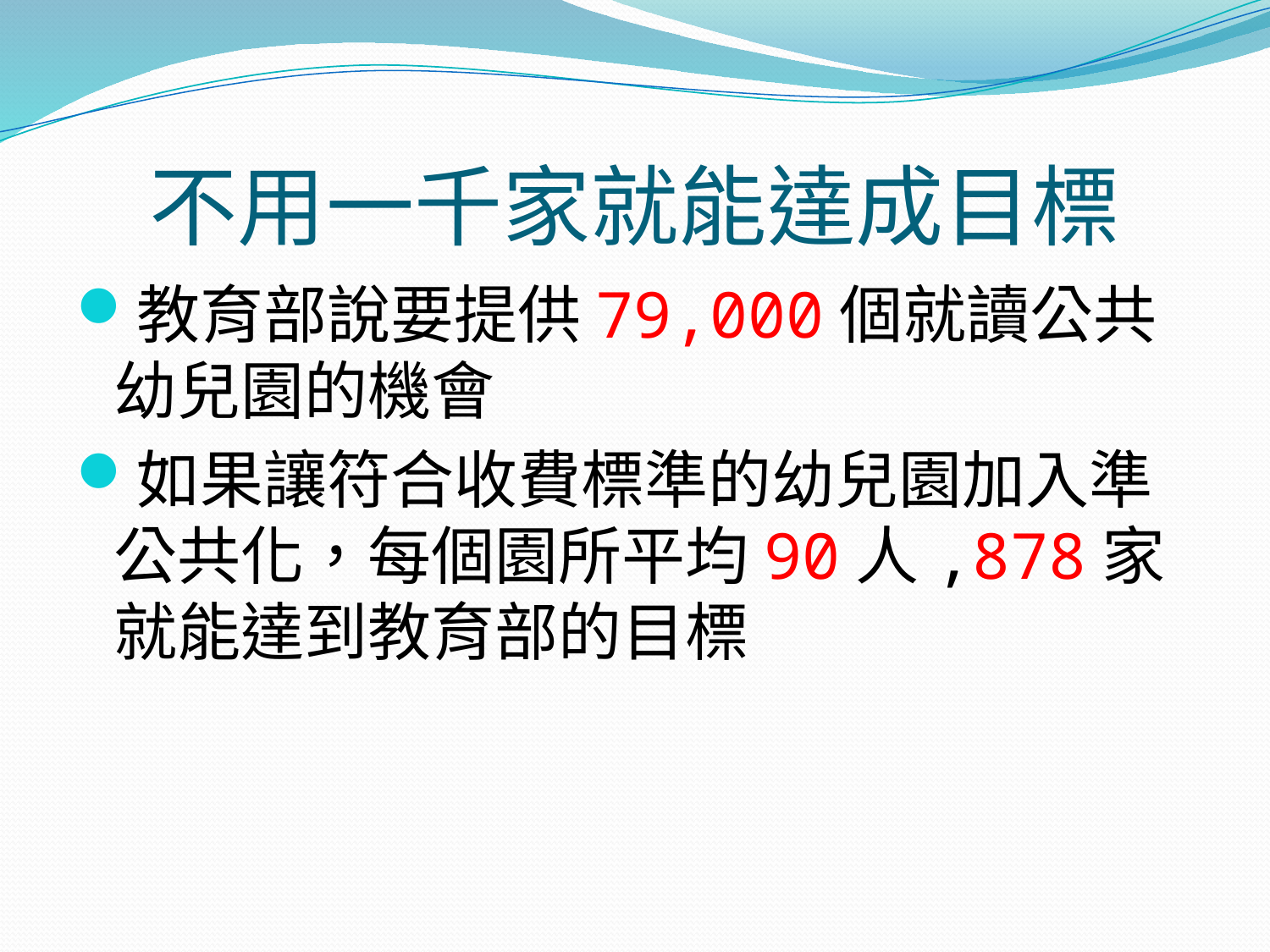

# 不用一千家就能達成目標
教育部說要提供79,000個就讀公共幼兒園的機會
如果讓符合收費標準的幼兒園加入準公共化，每個園所平均90人,878家就能達到教育部的目標